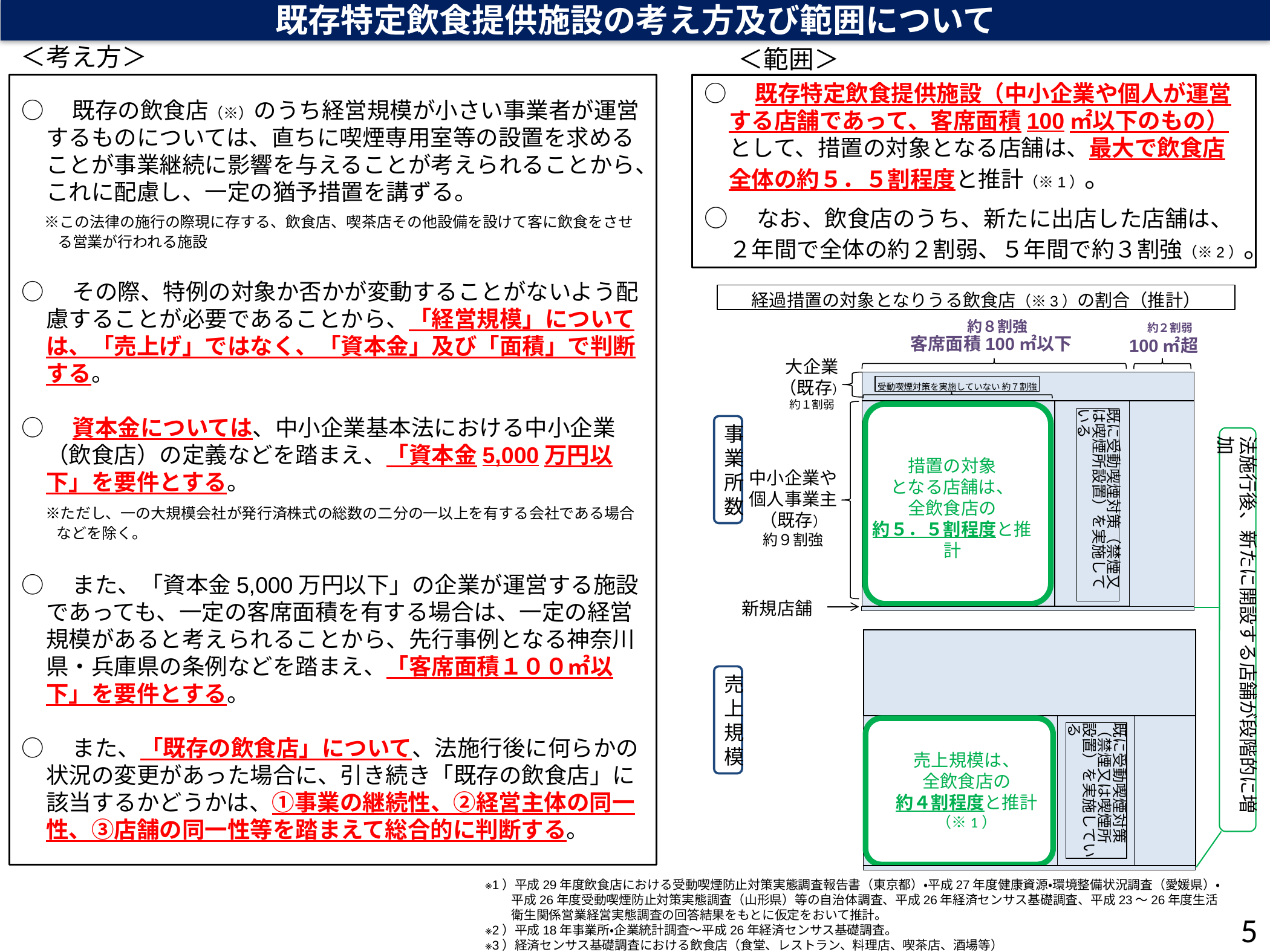

既存特定飲食提供施設の考え方及び範囲について
＜考え方＞
＜範囲＞
○　既存の飲食店（※）のうち経営規模が小さい事業者が運営するものについては、直ちに喫煙専用室等の設置を求めることが事業継続に影響を与えることが考えられることから、これに配慮し、一定の猶予措置を講ずる。
　※この法律の施行の際現に存する、飲食店、喫茶店その他設備を設けて客に飲食をさせる営業が行われる施設

○　その際、特例の対象か否かが変動することがないよう配慮することが必要であることから、「経営規模」については、「売上げ」ではなく、「資本金」及び「面積」で判断する。

○　資本金については、中小企業基本法における中小企業（飲食店）の定義などを踏まえ、「資本金5,000万円以下」を要件とする。
　※ただし、一の大規模会社が発行済株式の総数の二分の一以上を有する会社である場合などを除く。

○　また、「資本金5,000万円以下」の企業が運営する施設であっても、一定の客席面積を有する場合は、一定の経営規模があると考えられることから、先行事例となる神奈川県・兵庫県の条例などを踏まえ、「客席面積１００㎡以下」を要件とする。

○　また、「既存の飲食店」について、法施行後に何らかの状況の変更があった場合に、引き続き「既存の飲食店」に該当するかどうかは、①事業の継続性、②経営主体の同一性、③店舗の同一性等を踏まえて総合的に判断する。
○　既存特定飲食提供施設（中小企業や個人が運営する店舗であって、客席面積100㎡以下のもの）として、措置の対象となる店舗は、最大で飲食店全体の約５．５割程度と推計（※1）。
○　なお、飲食店のうち、新たに出店した店舗は、２年間で全体の約２割弱、５年間で約３割強（※2）。

経過措置の対象となりうる飲食店（※3）の割合（推計）

　約８割強
客席面積100㎡以下
　約２割弱
100㎡超

大企業
（既存）
約１割弱
|  |  |  |
| --- | --- | --- |
|  |  |  |

受動喫煙対策を実施していない 約７割強

既に受動喫煙対策（禁煙又は喫煙所設置）を実施している
事業所数
法施行後、新たに開設する店舗が段階的に増加
措置の対象
となる店舗は、
全飲食店の
約５．５割程度と推計
中小企業や
個人事業主
（既存）
約９割強

新規店舗

|  |  |  |
| --- | --- | --- |
|  |  |  |
売上規模

既に受動喫煙対策（禁煙又は喫煙所設置）を実施している
売上規模は、
全飲食店の
約４割程度と推計
（※1）

※1）平成29年度飲食店における受動喫煙防止対策実態調査報告書（東京都）・平成27年度健康資源・環境整備状況調査（愛媛県）・平成26年度受動喫煙防止対策実態調査（山形県）等の自治体調査、平成26年経済センサス基礎調査、平成23～26年度生活衛生関係営業経営実態調査の回答結果をもとに仮定をおいて推計。
※2）平成18年事業所・企業統計調査～平成26年経済センサス基礎調査。
※3）経済センサス基礎調査における飲食店（食堂、レストラン、料理店、喫茶店、酒場等）
5